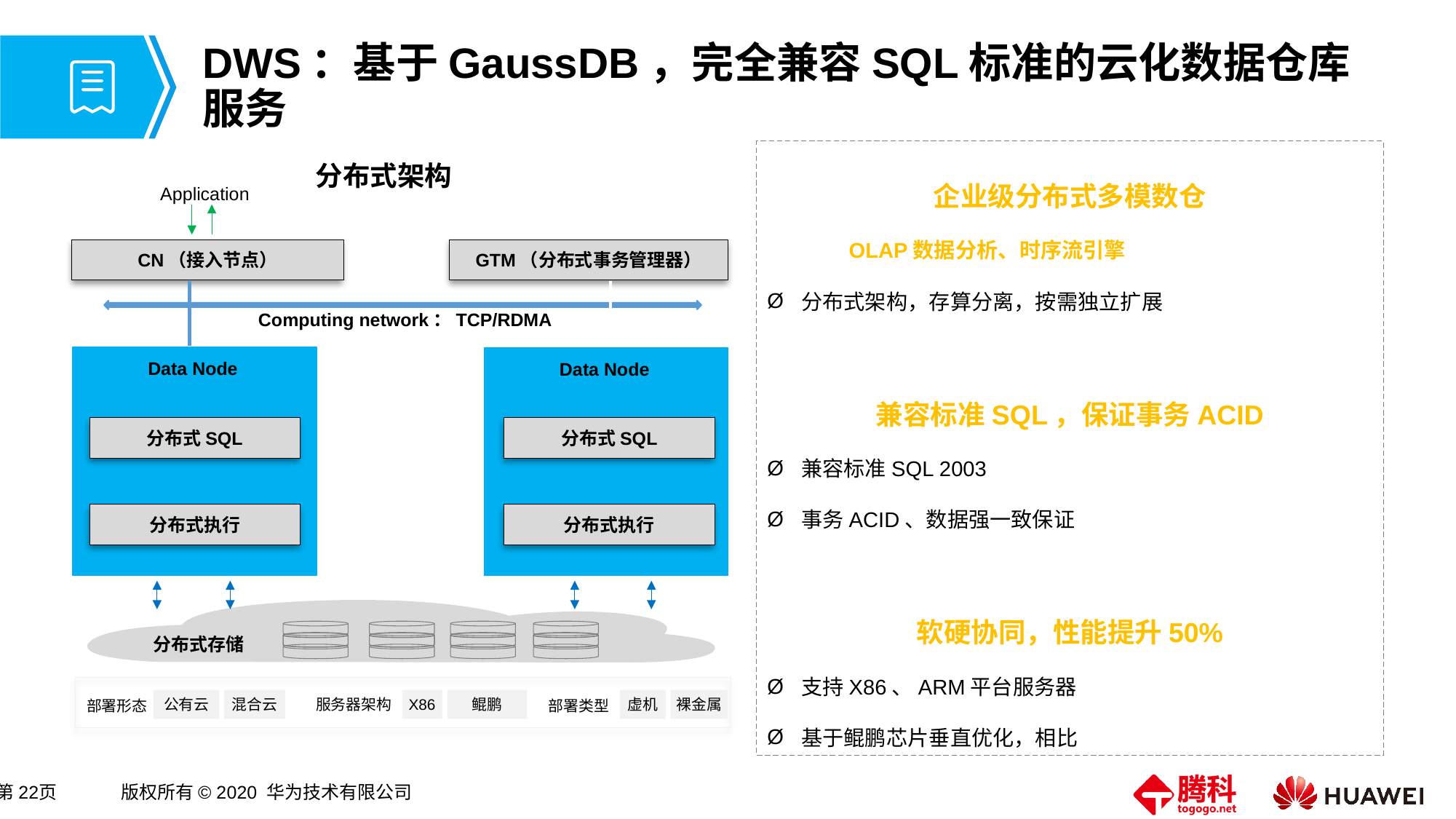

# DWS：基于GaussDB，完全兼容SQL标准的云化数据仓库服务
企业级分布式多模数仓
支持OLAP数据分析、时序流引擎的企业级多模数仓
分布式架构，存算分离，按需独立扩展

兼容标准SQL，保证事务ACID
兼容标准SQL 2003
事务ACID、数据强一致保证

软硬协同，性能提升50%
支持X86、ARM平台服务器
基于鲲鹏芯片垂直优化，相比同代X86性能提升50%
分布式架构
Application
CN（接入节点）
GTM（分布式事务管理器）

Computing network：TCP/RDMA

Data Node
Data Node
分布式SQL
分布式SQL
主备高可靠

跨AZ容灾
分布式执行
分布式执行

分布式存储

服务器架构
公有云
混合云
X86
鲲鹏
虚机
裸金属
部署形态
部署类型